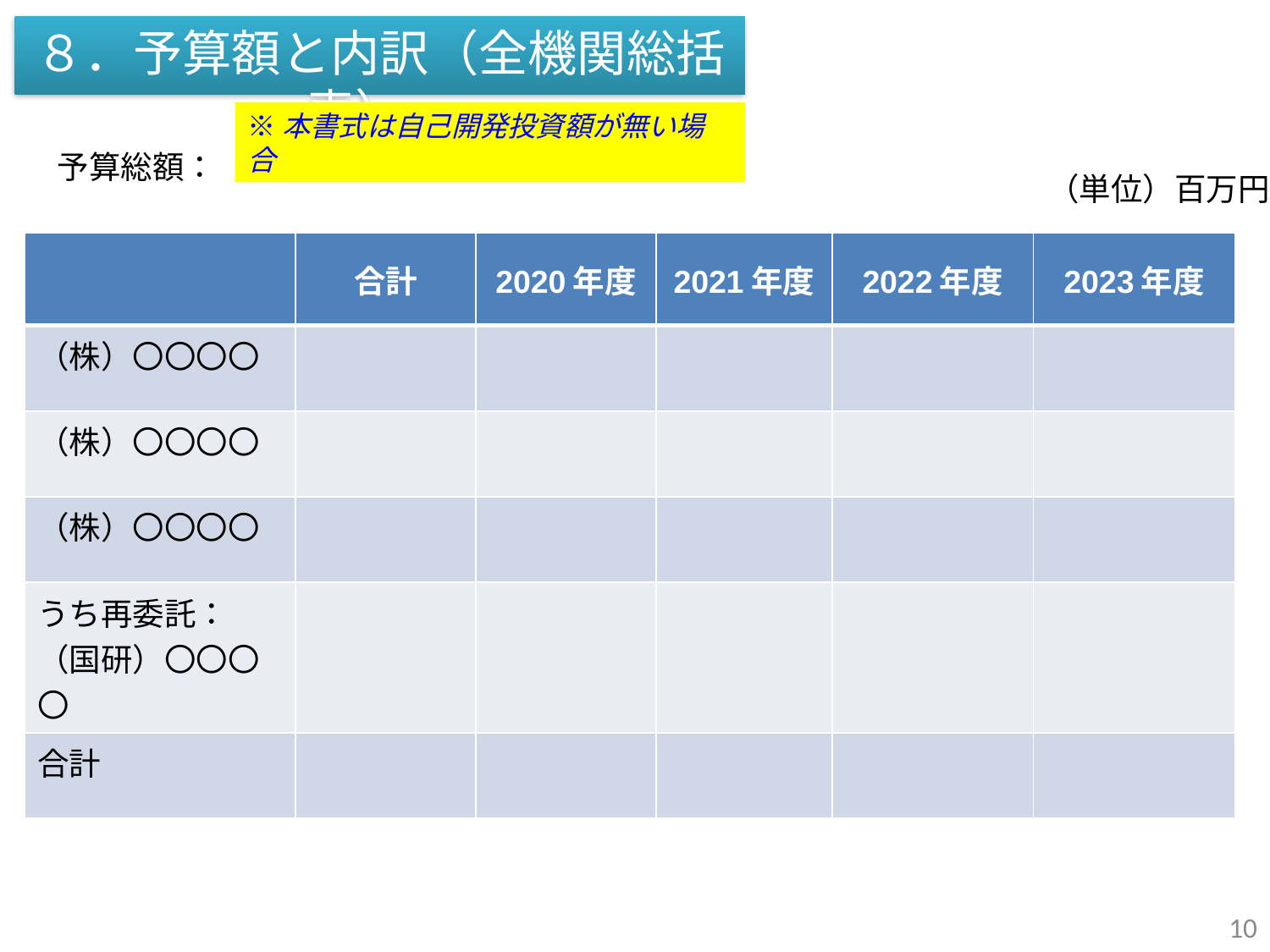

８．予算額と内訳（全機関総括表）
※本書式は自己開発投資額が無い場合
予算総額：　〇〇〇百万円
（単位）百万円
|  | 合計 | 2020年度 | 2021年度 | 2022年度 | 2023年度 |
| --- | --- | --- | --- | --- | --- |
| （株）〇〇〇〇 |  |  |  |  |  |
| （株）〇〇〇〇 |  |  |  |  |  |
| （株）〇〇〇〇 |  |  |  |  |  |
| うち再委託： （国研）〇〇〇〇 |  |  |  |  |  |
| 合計 |  |  |  |  |  |
10